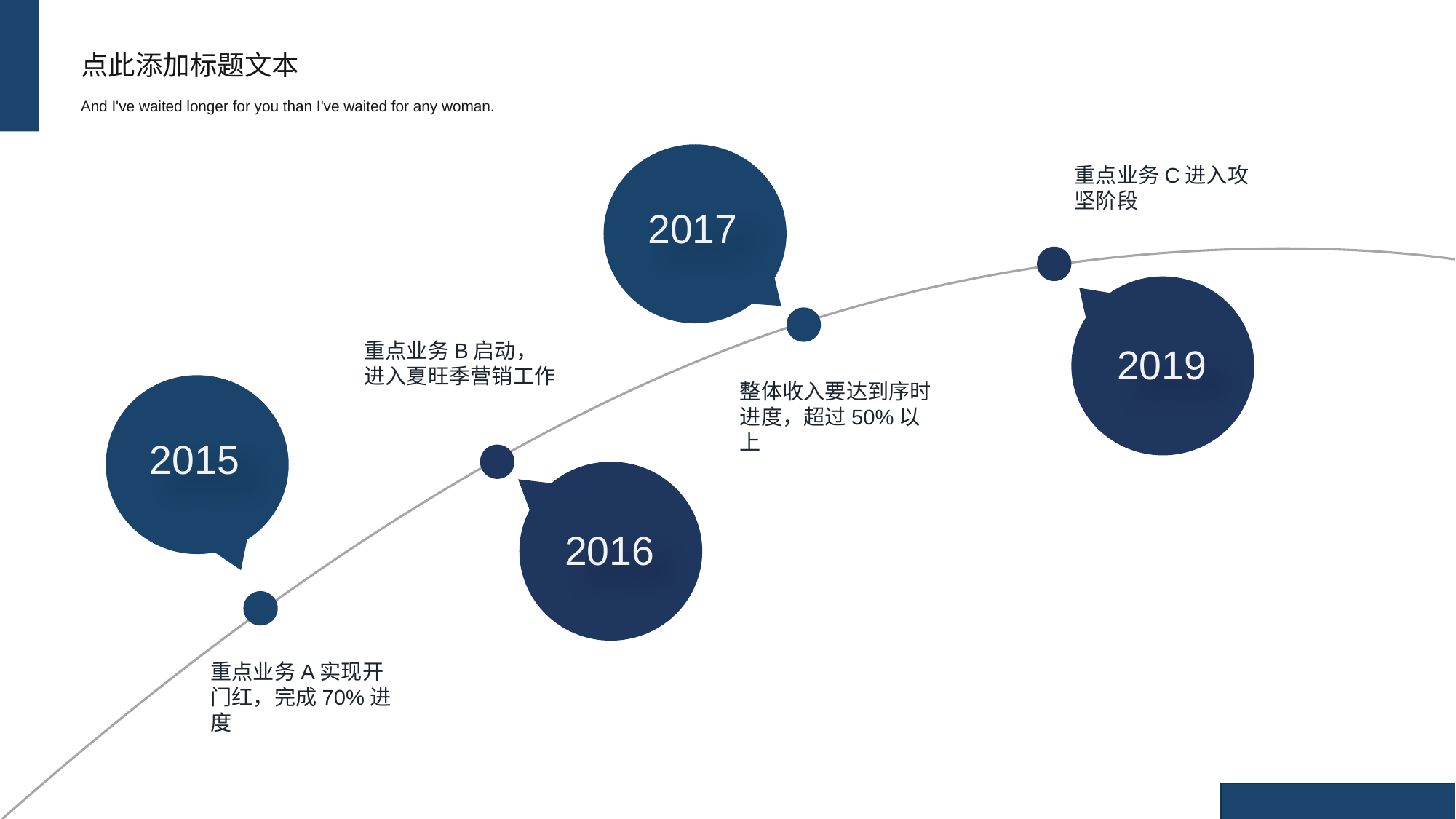

点此添加标题文本
And I've waited longer for you than I've waited for any woman.

2017
重点业务C进入攻坚阶段

2019

重点业务B启动，进入夏旺季营销工作
整体收入要达到序时进度，超过50%以上

2015

2016

重点业务A实现开门红，完成70%进度